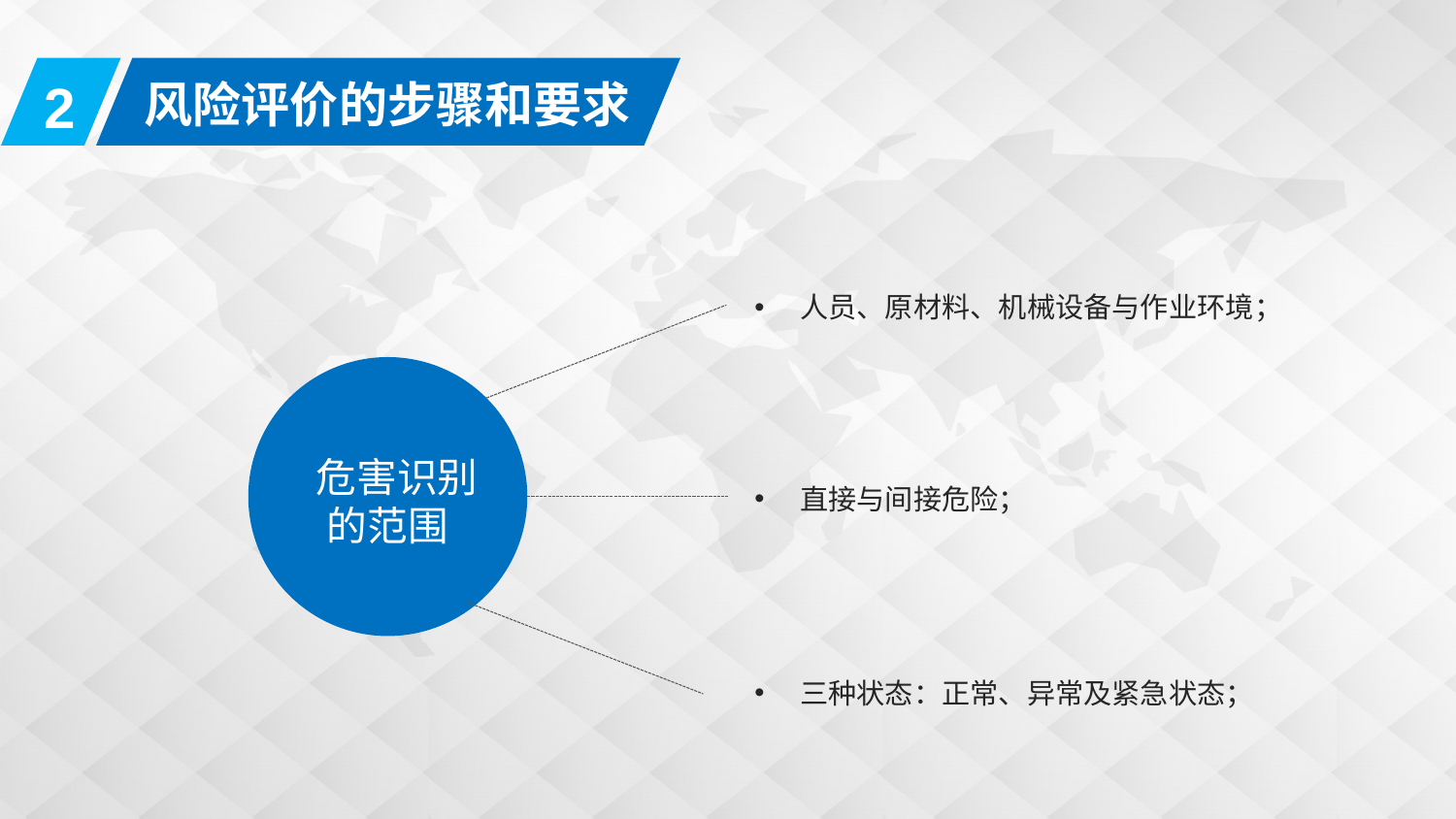

2
风险评价的步骤和要求
人员、原材料、机械设备与作业环境；

 危害识别
的范围
直接与间接危险；
三种状态：正常、异常及紧急状态；